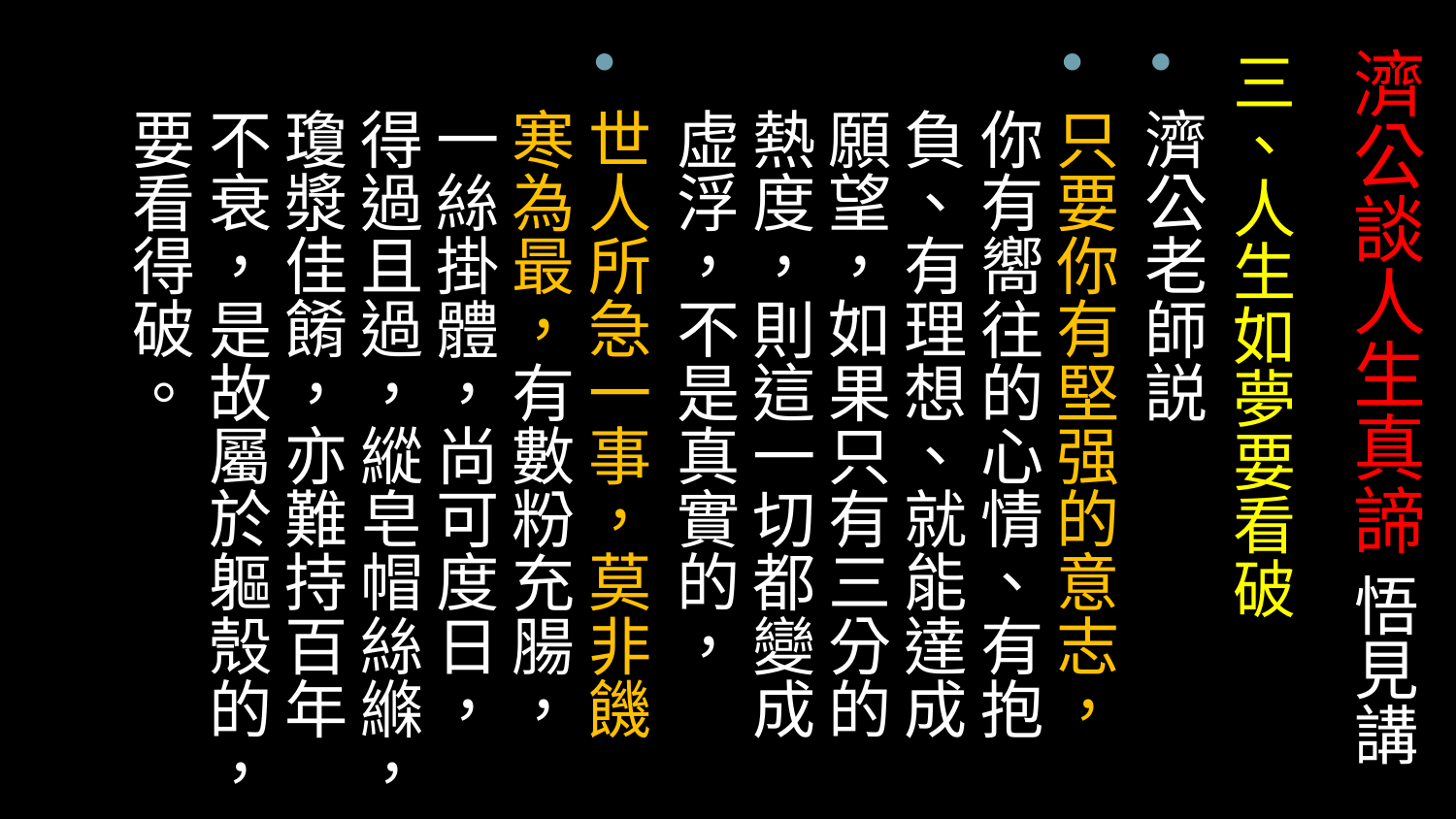

# 濟公談人生真諦 悟見講
三、人生如夢要看破
濟公老師説
只要你有堅强的意志，你有嚮往的心情、有抱負、有理想、就能達成願望，如果只有三分的熱度，則這一切都變成虚浮，不是真實的，
世人所急一事，莫非饑寒為最，有數粉充腸，一絲掛體，尚可度日，得過且過，縱皂帽絲縧，瓊漿佳餚，亦難持百年不衰，是故屬於軀殼的，要看得破。